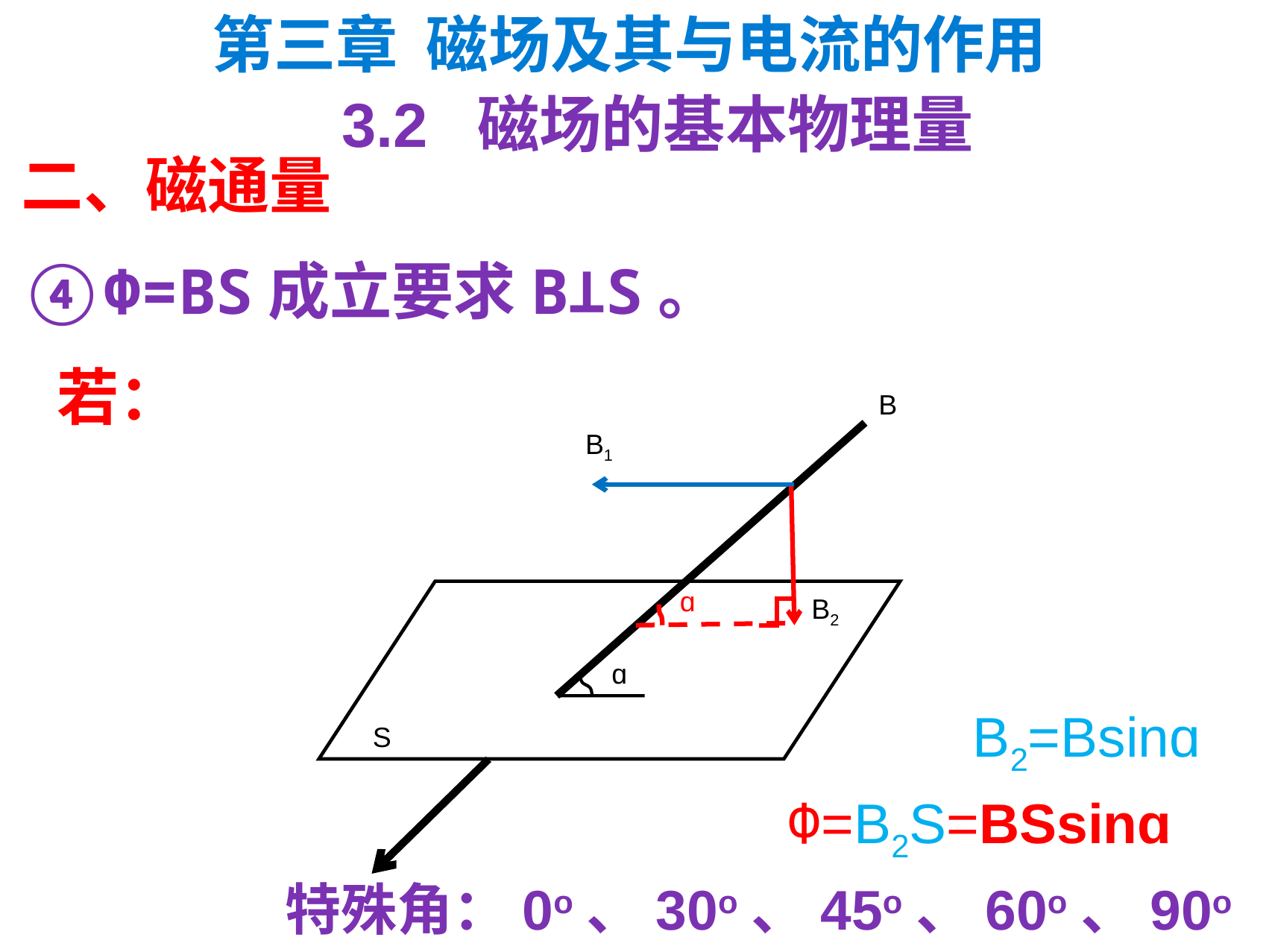

第三章  磁场及其与电流的作用

3.2  磁场的基本物理量
二、磁通量

④Ф=BS成立要求B⊥S。
若：
B

S
ɑ
B1
ɑ
B2
B2=Bsinɑ
Ф=B2S=BSsinɑ
特殊角：0ο、30ο、45ο、60ο、90ο